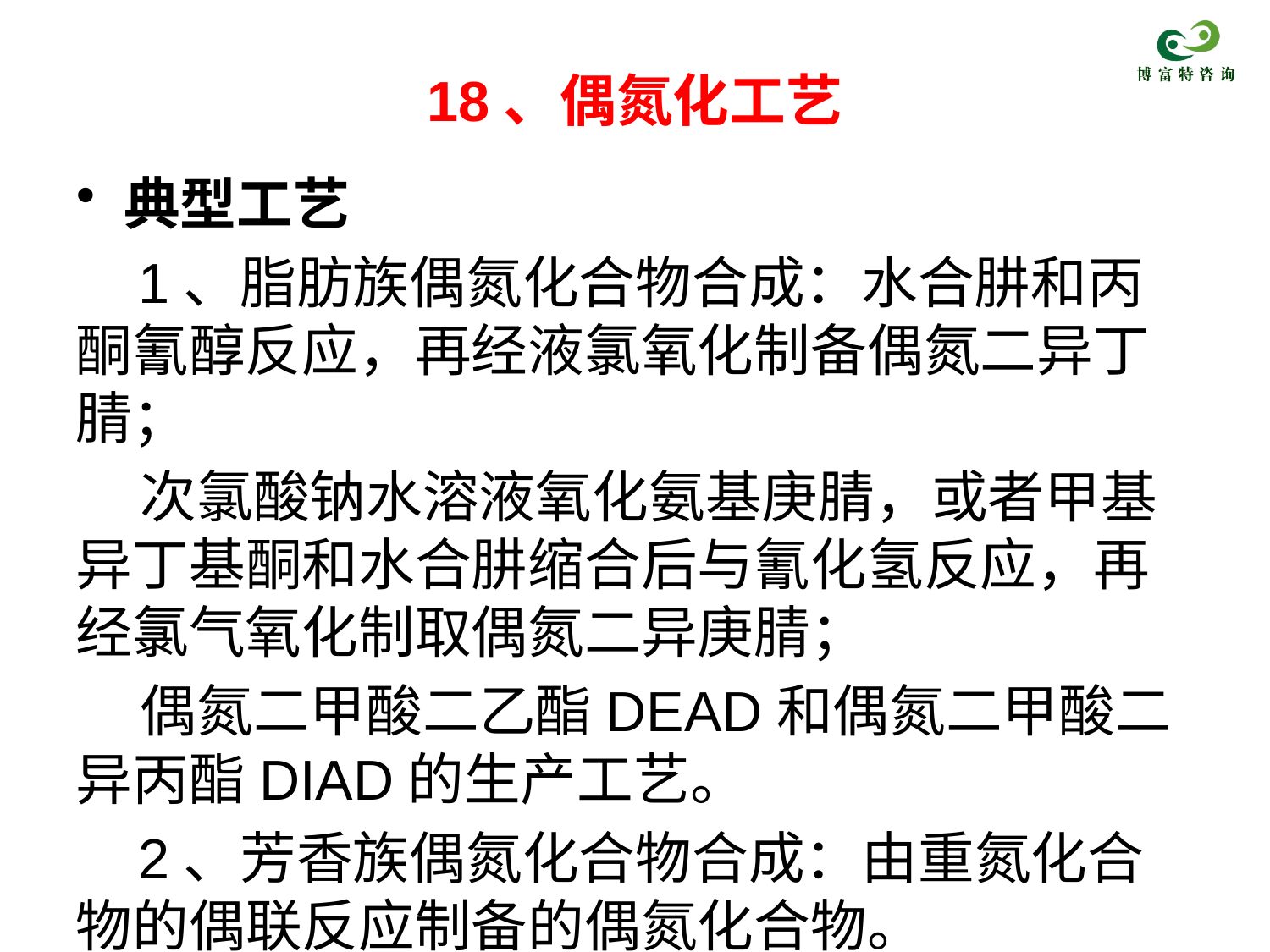

# 18、偶氮化工艺
典型工艺
    1、脂肪族偶氮化合物合成：水合肼和丙酮氰醇反应，再经液氯氧化制备偶氮二异丁腈；
    次氯酸钠水溶液氧化氨基庚腈，或者甲基异丁基酮和水合肼缩合后与氰化氢反应，再经氯气氧化制取偶氮二异庚腈；
    偶氮二甲酸二乙酯DEAD和偶氮二甲酸二异丙酯DIAD的生产工艺。
    2、芳香族偶氮化合物合成：由重氮化合物的偶联反应制备的偶氮化合物。